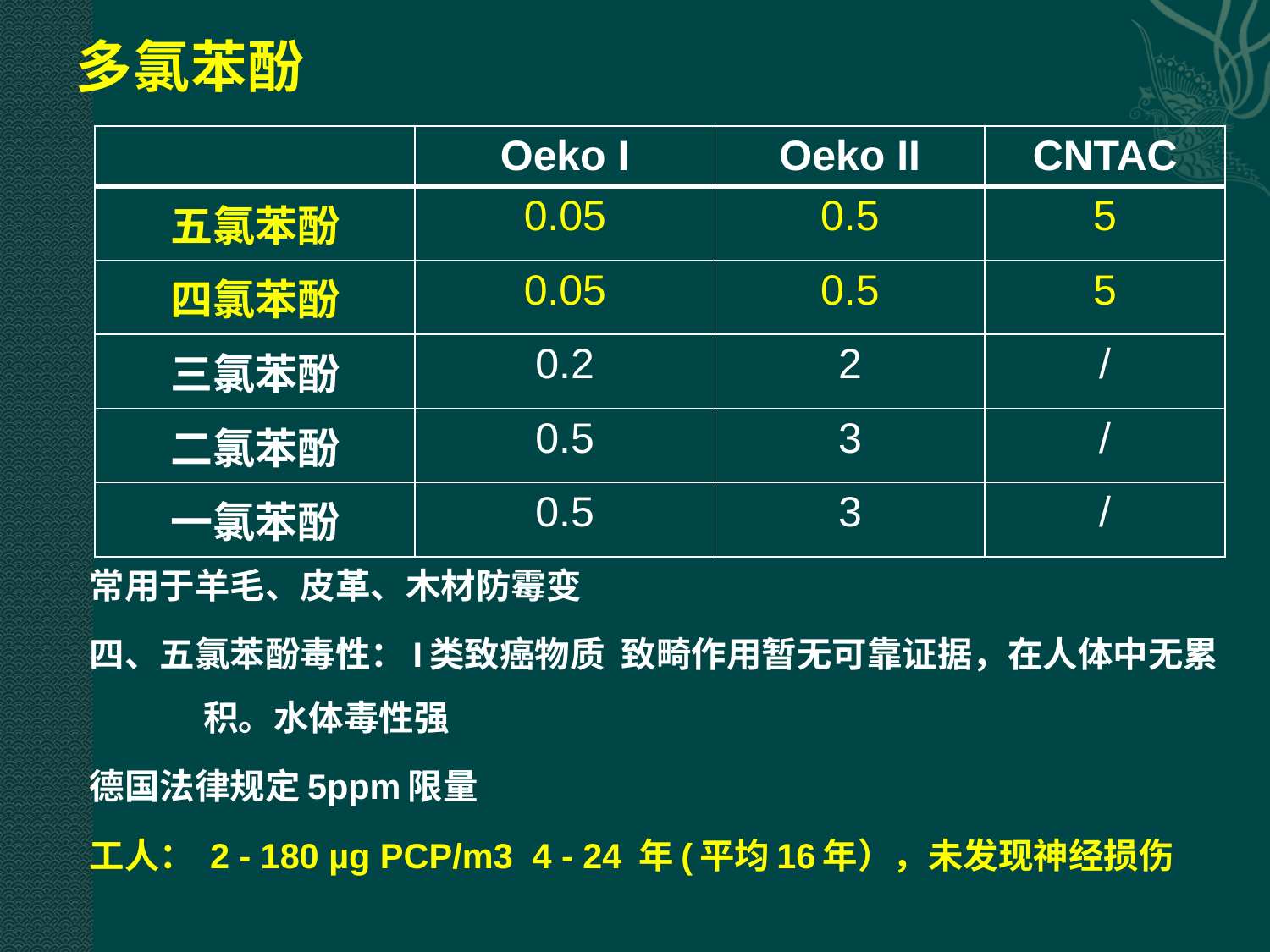

# 多氯苯酚
|  | Oeko I | Oeko II | CNTAC |
| --- | --- | --- | --- |
| 五氯苯酚 | 0.05 | 0.5 | 5 |
| 四氯苯酚 | 0.05 | 0.5 | 5 |
| 三氯苯酚 | 0.2 | 2 | / |
| 二氯苯酚 | 0.5 | 3 | / |
| 一氯苯酚 | 0.5 | 3 | / |
常用于羊毛、皮革、木材防霉变
四、五氯苯酚毒性：I类致癌物质  致畸作用暂无可靠证据，在人体中无累积。水体毒性强
德国法律规定5ppm限量
工人： 2 - 180 µg PCP/m3  4 - 24 年(平均16年），未发现神经损伤